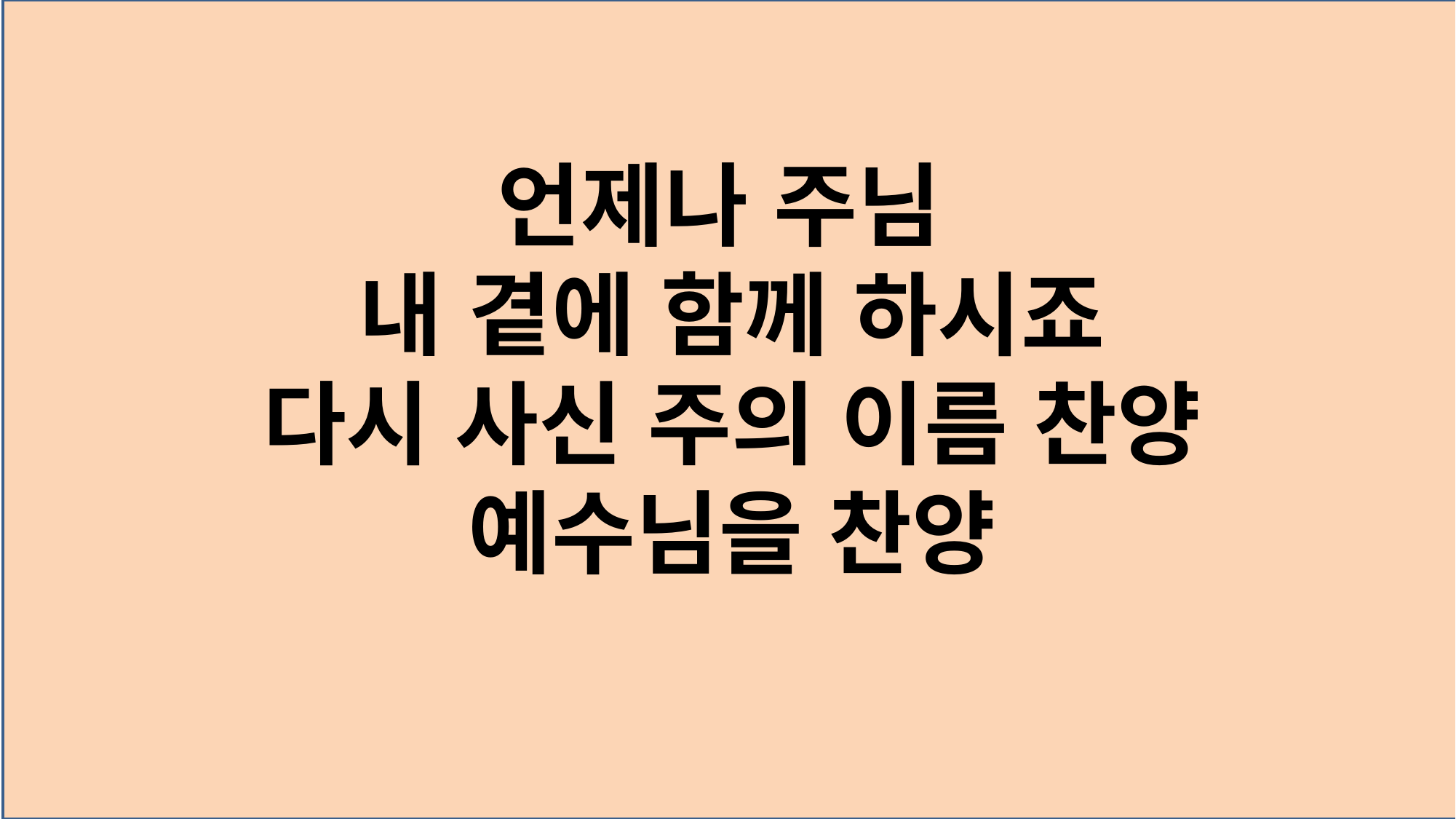

언제나 주님
내 곁에 함께 하시죠
다시 사신 주의 이름 찬양
예수님을 찬양